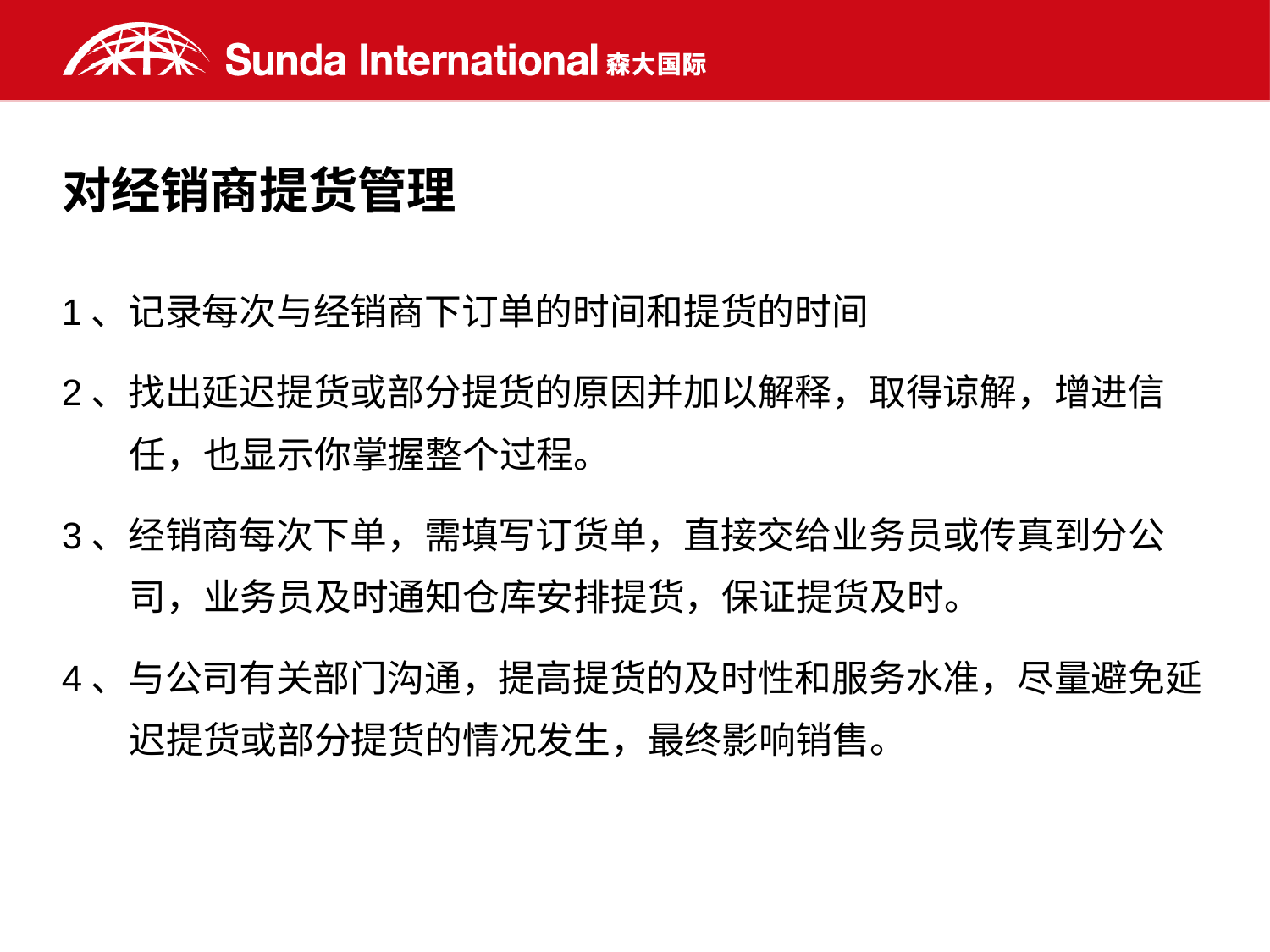

# 对经销商提货管理
1、记录每次与经销商下订单的时间和提货的时间
2、找出延迟提货或部分提货的原因并加以解释，取得谅解，增进信任，也显示你掌握整个过程。
3、经销商每次下单，需填写订货单，直接交给业务员或传真到分公司，业务员及时通知仓库安排提货，保证提货及时。
4、与公司有关部门沟通，提高提货的及时性和服务水准，尽量避免延迟提货或部分提货的情况发生，最终影响销售。